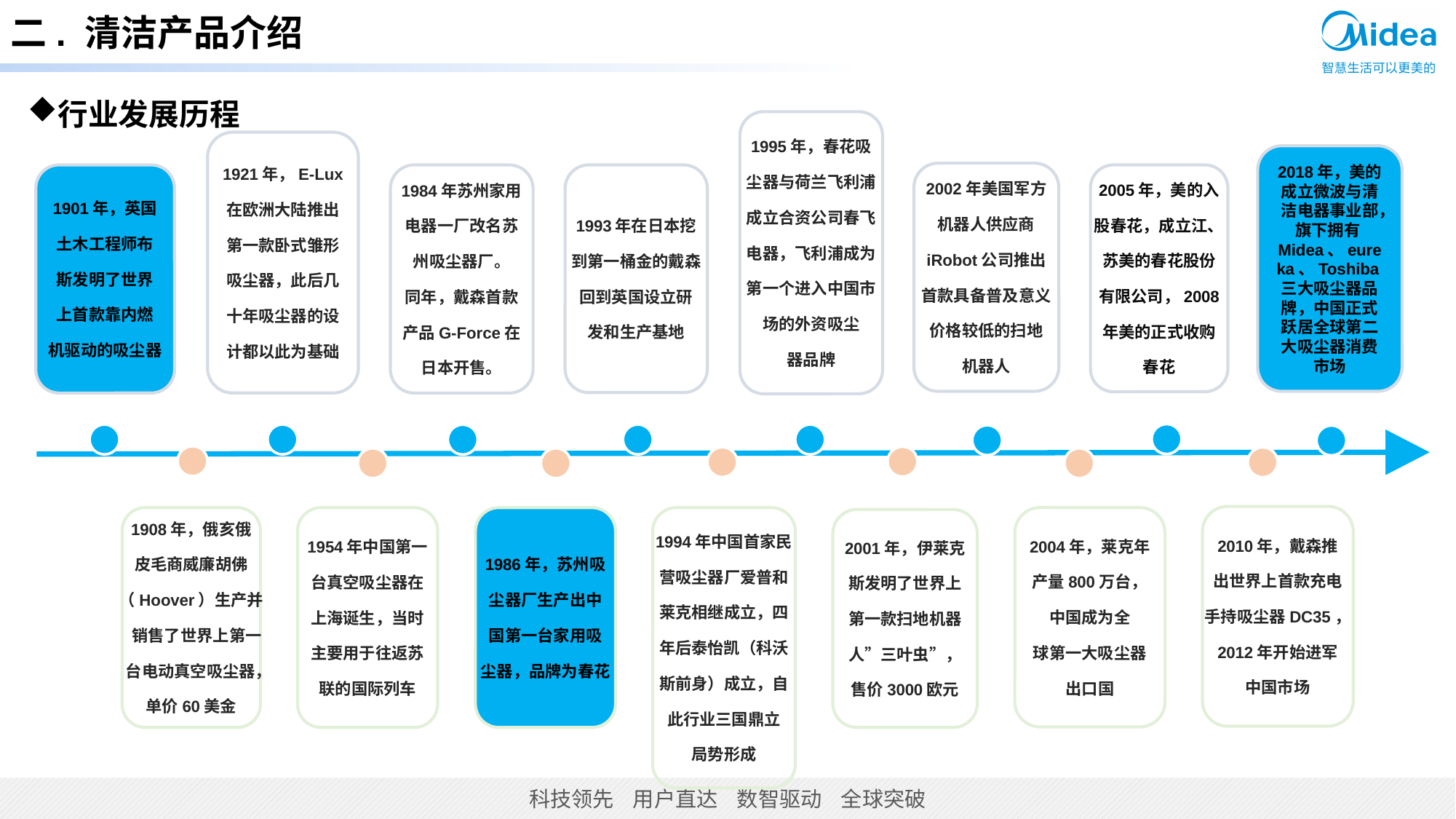

二. 清洁产品介绍
行业发展历程
1995年，春花吸
尘器与荷兰飞利浦
成立合资公司春飞
电器，飞利浦成为
第一个进入中国市
场的外资吸尘
器品牌
1921年，E-Lux
在欧洲大陆推出
第一款卧式雏形
吸尘器，此后几
十年吸尘器的设
计都以此为基础
2018年，美的成立微波与清洁电器事业部，旗下拥有Midea、eureka、Toshiba三大吸尘器品牌，中国正式跃居全球第二大吸尘器消费市场
2002年美国军方
机器人供应商
iRobot公司推出
首款具备普及意义
价格较低的扫地
机器人
1993年在日本挖
到第一桶金的戴森
回到英国设立研
发和生产基地
2005年，美的入
股春花，成立江、
苏美的春花股份
有限公司，2008
年美的正式收购
春花
1984年苏州家用
电器一厂改名苏
州吸尘器厂。
同年，戴森首款
产品G-Force在
日本开售。
1901年，英国
土木工程师布
斯发明了世界
上首款靠内燃
机驱动的吸尘器

2010年，戴森推
出世界上首款充电
手持吸尘器DC35，
2012年开始进军
中国市场
1908年，俄亥俄
皮毛商威廉胡佛
（Hoover）生产并
  销售了世界上第一
   台电动真空吸尘器，
单价60美金
1954年中国第一
台真空吸尘器在
上海诞生，当时
主要用于往返苏
联的国际列车
1986年，苏州吸
尘器厂生产出中
国第一台家用吸
尘器，品牌为春花
1994年中国首家民
营吸尘器厂爱普和
莱克相继成立，四
年后泰怡凯（科沃
斯前身）成立，自
此行业三国鼎立
局势形成
2004年，莱克年
产量800万台，
中国成为全
球第一大吸尘器
出口国
2001年，伊莱克
斯发明了世界上
第一款扫地机器
人”三叶虫”，
售价3000欧元